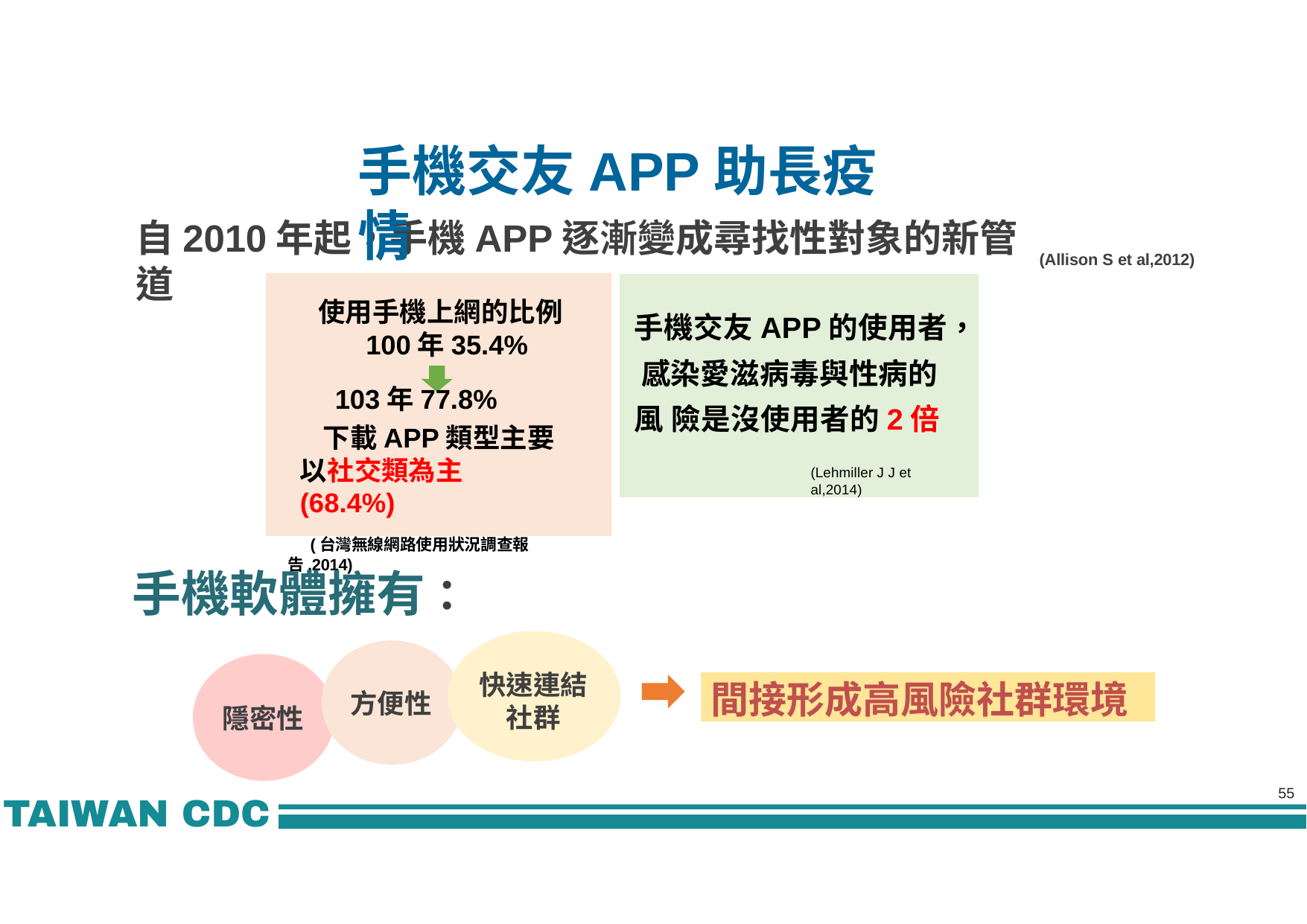

# 手機交友APP助⻑疫情
自2010年起，手機APP逐漸變成尋找性對象的新管道
(Allison S et al,2012)

使用手機上網的比例  100年35.4%

103年77.8%
下載APP類型主要 以社交類為主(68.4%)
(台灣無線網路使用狀況調查報告,2014)
手機交友APP的使用者， 感染愛滋病毒與性病的風 險是沒使用者的2倍
(Lehmiller J J et al,2014)
手機軟體擁有：

快速連結 社群
間接形成高風險社群環境

方便性
隱密性
55
TAIWAN CDC